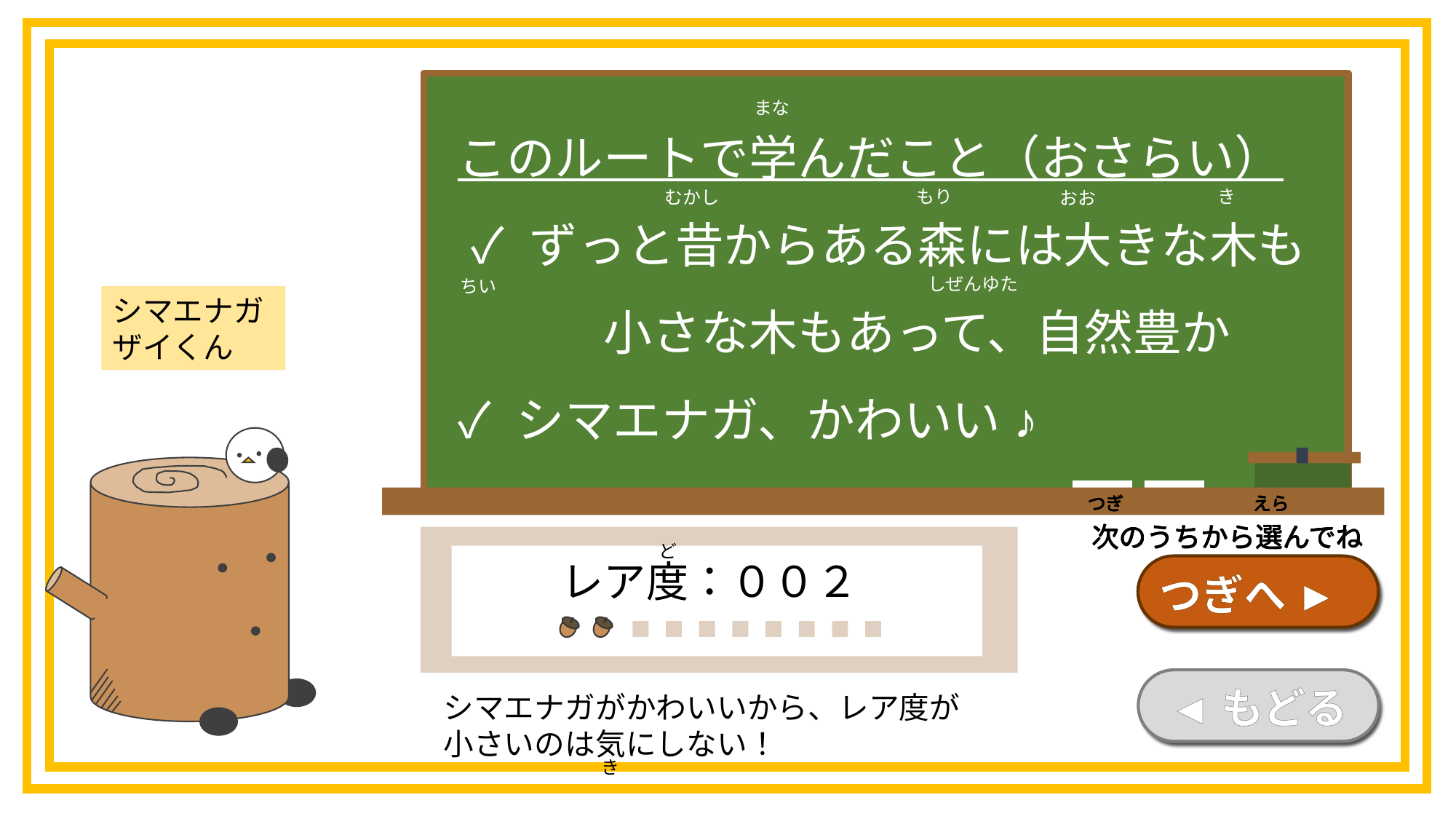

まな
このルートで学んだこと（おさらい）
 ✓ ずっと昔からある森には大きな木も　　　小さな木もあって、自然豊か
✓ シマエナガ、かわいい ♪
き
もり
むかし
おお
しぜんゆた
ちい
シマエナガザイくん

つぎ
えら
次のうちから選んでね
つぎ
えら
次のうちから選んでね
つぎ
えら
次のうちから選んでね
つぎ
えら
次のうちから選んでね

ど

レア度：００２

つぎへ ►

◄もどる
シマエナガがかわいいから、レア度が
小さいのは気にしない！
き